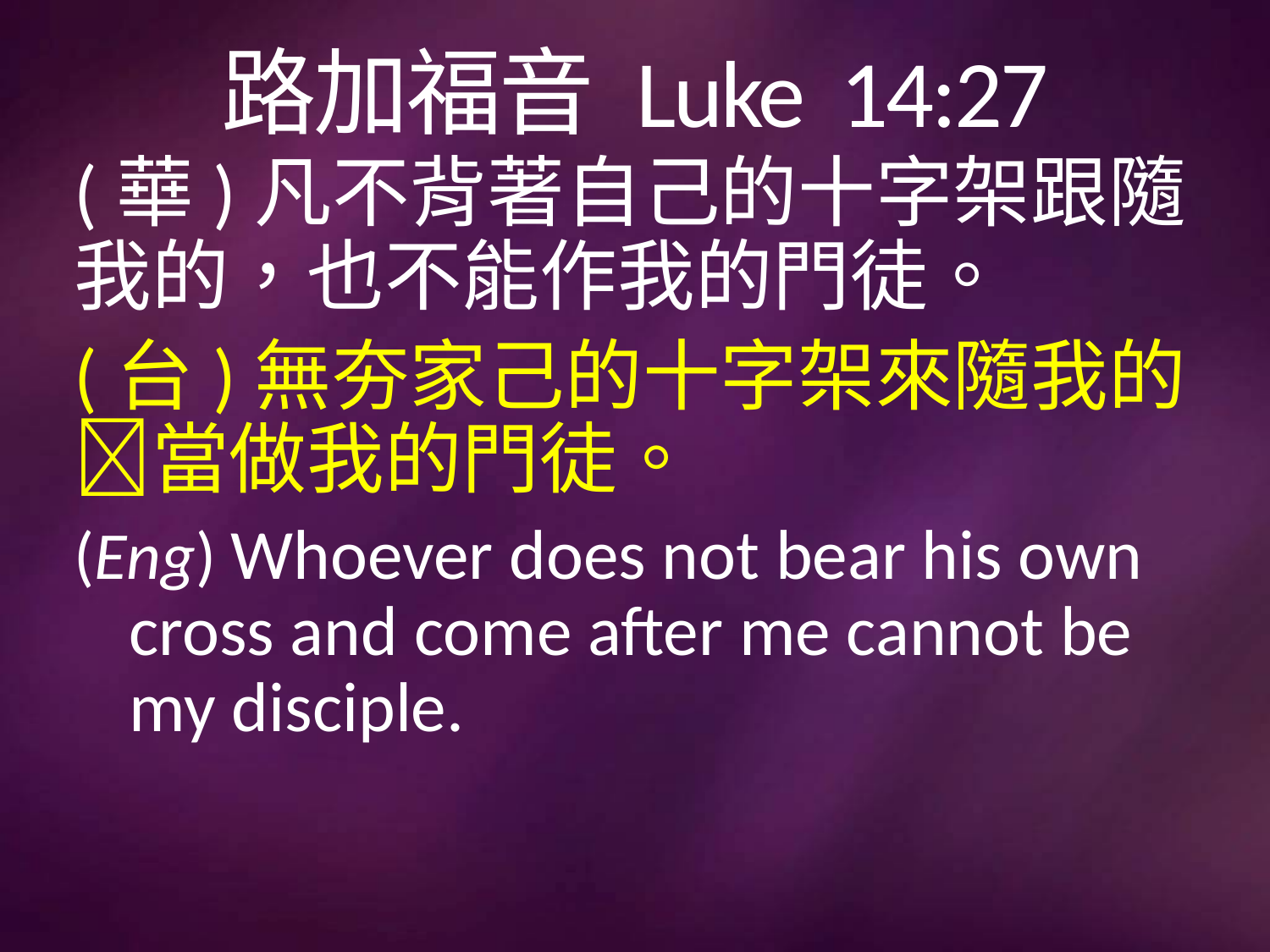

# 路加福音 Luke  14:27
(華)凡不背著自己的十字架跟隨我的，也不能作我的門徒。
(台)無夯家己的十字架來隨我的 𣍐當做我的門徒。
(Eng) Whoever does not bear his own cross and come after me cannot be my disciple.